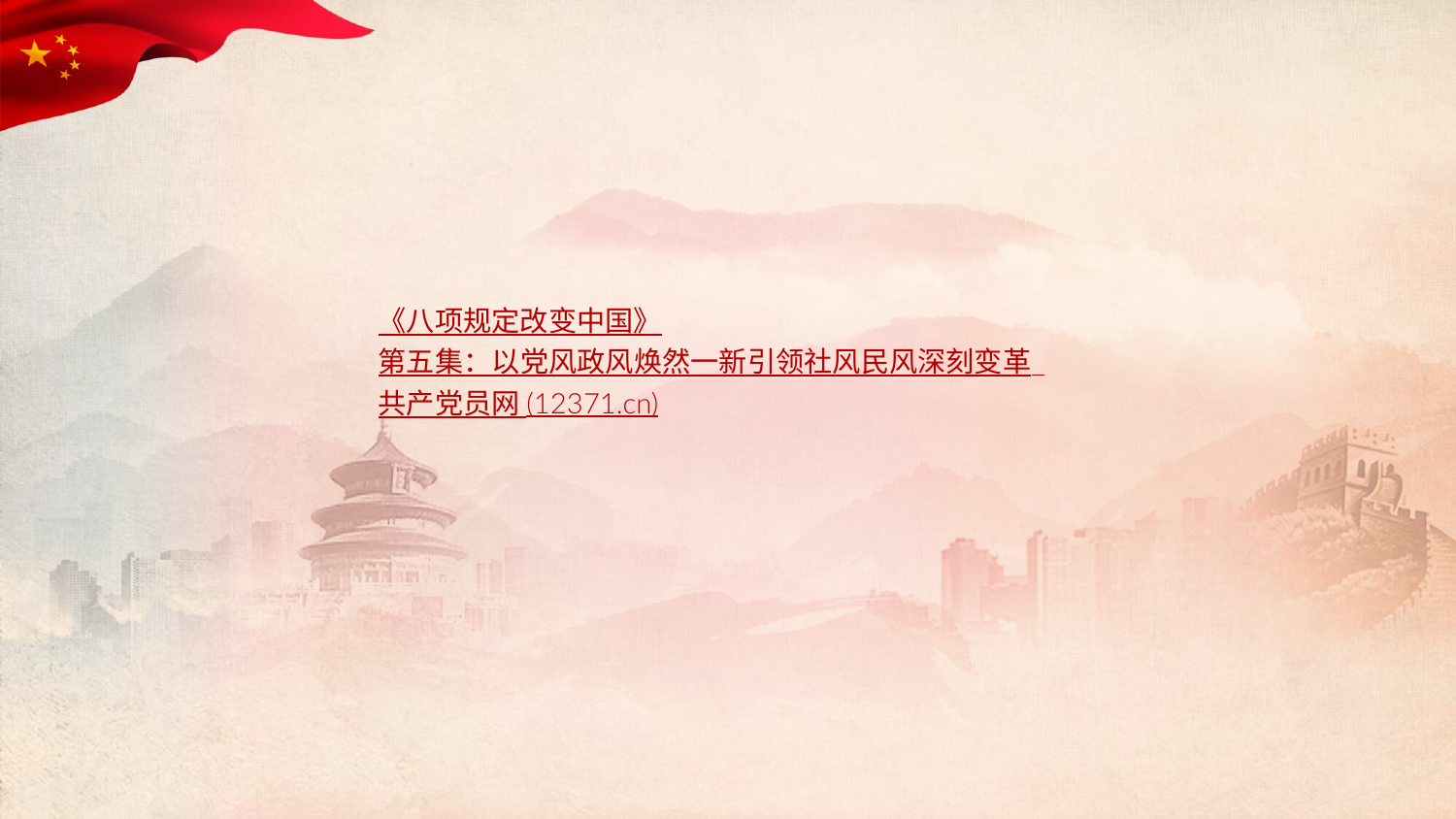

《八项规定改变中国》第五集：以党风政风焕然一新引领社风民风深刻变革_共产党员网 (12371.cn)